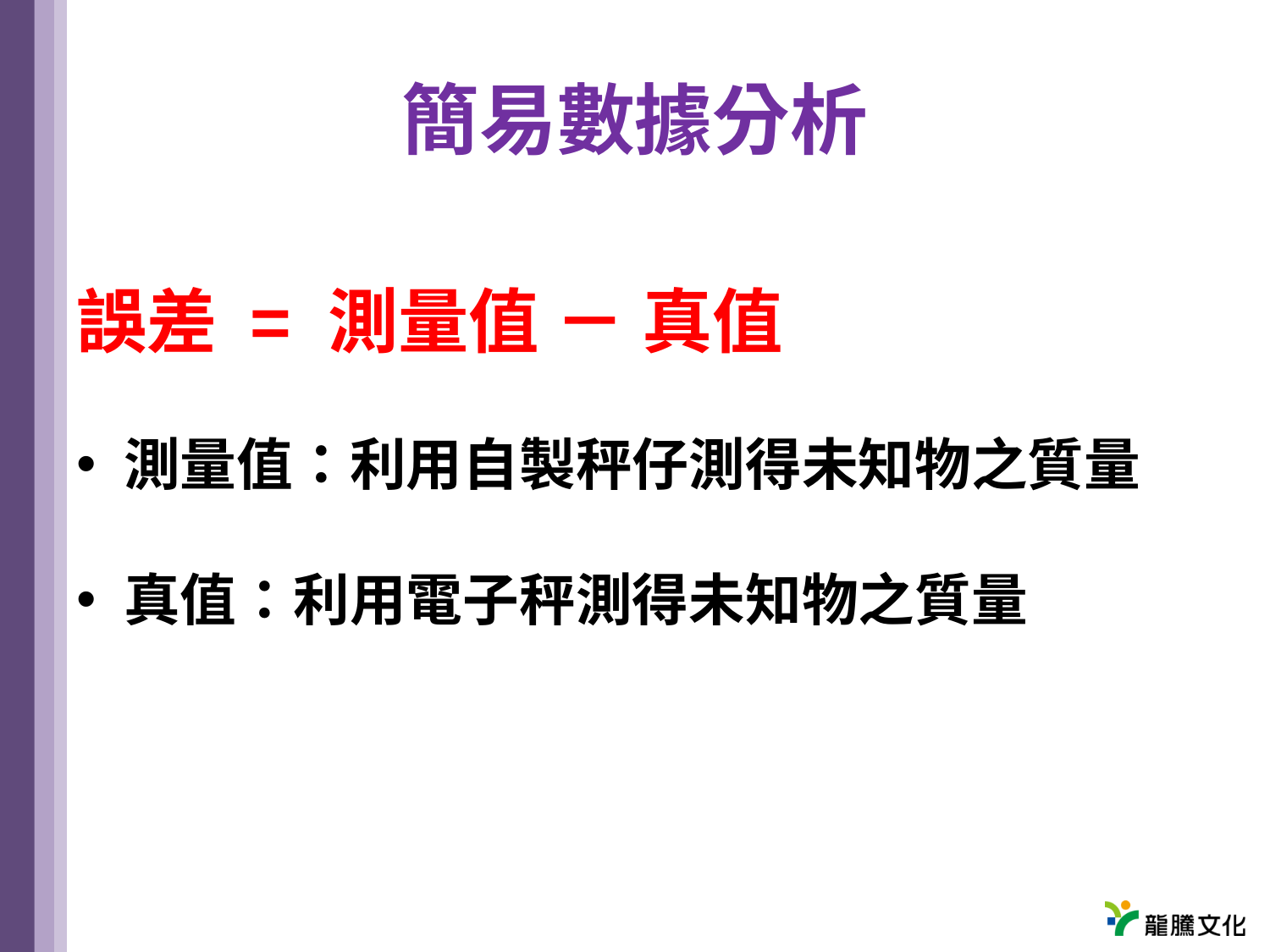

# 簡易數據分析
誤差 = 測量值 － 真值
測量值：利用自製秤仔測得未知物之質量
真值：利用電子秤測得未知物之質量